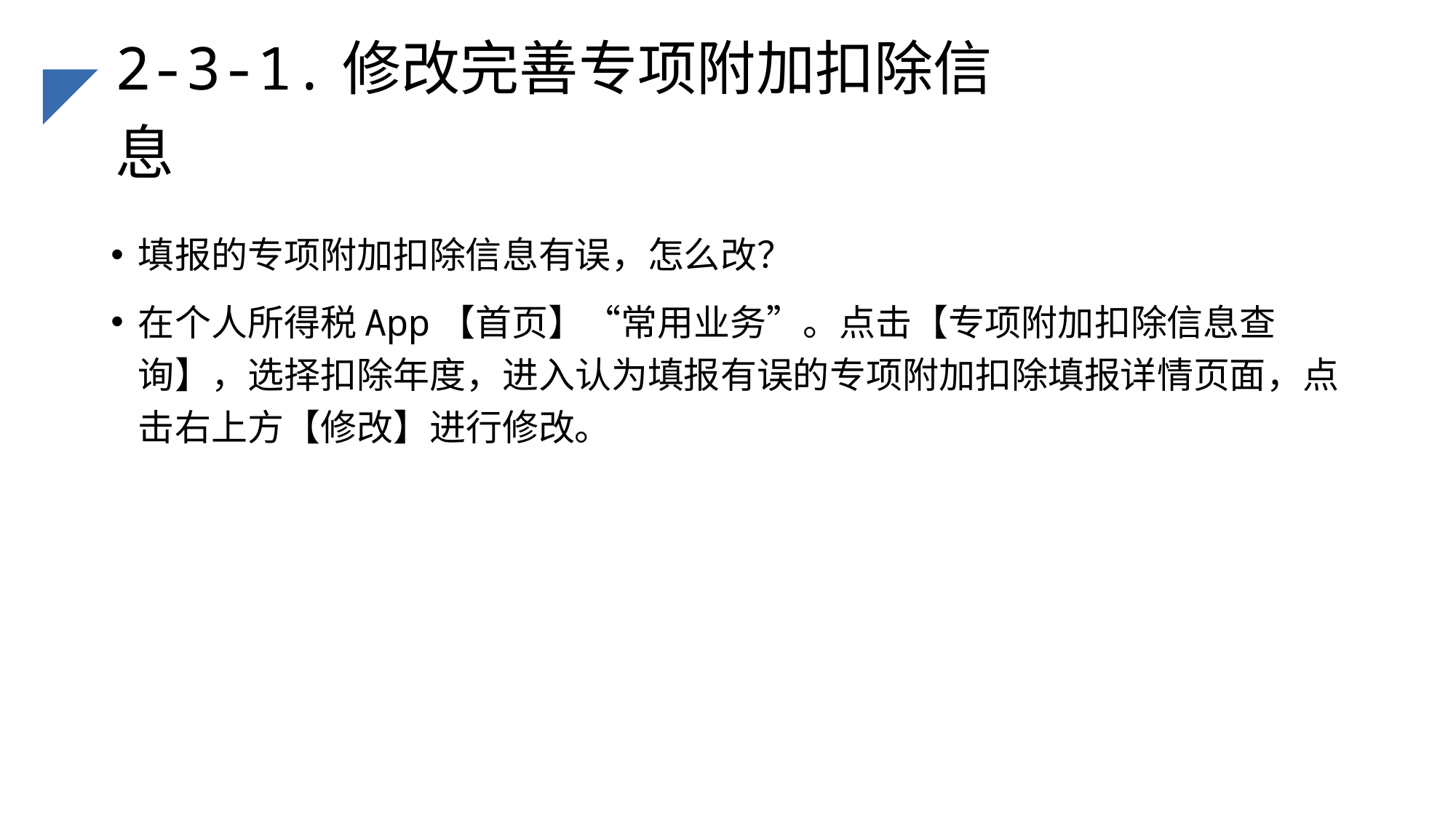

# 2-3-1.修改完善专项附加扣除信息
填报的专项附加扣除信息有误，怎么改？
在个人所得税App【首页】“常用业务”。点击【专项附加扣除信息查询】，选择扣除年度，进入认为填报有误的专项附加扣除填报详情页面，点击右上方【修改】进行修改。